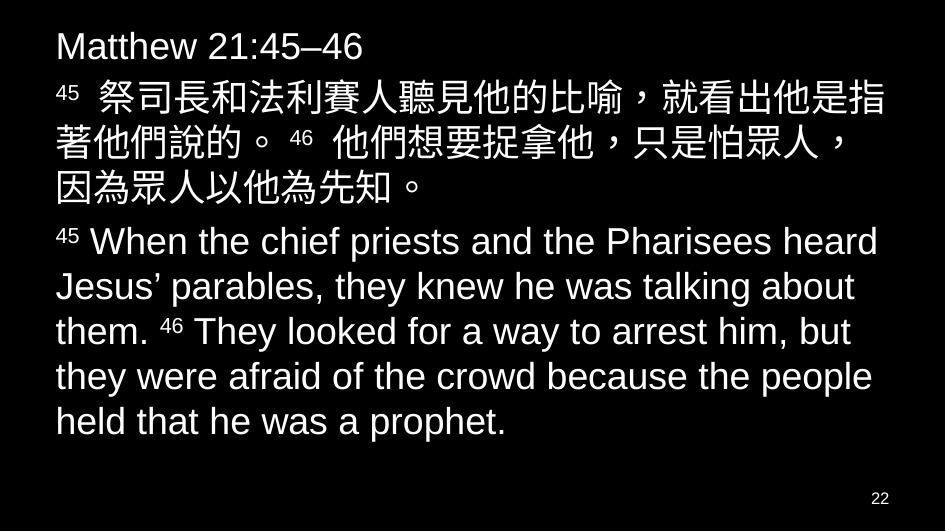

Matthew 21:45–46
45 祭司長和法利賽人聽見他的比喻，就看出他是指著他們說的。46 他們想要捉拿他，只是怕眾人，因為眾人以他為先知。
45 When the chief priests and the Pharisees heard Jesus’ parables, they knew he was talking about them. 46 They looked for a way to arrest him, but they were afraid of the crowd because the people held that he was a prophet.

22